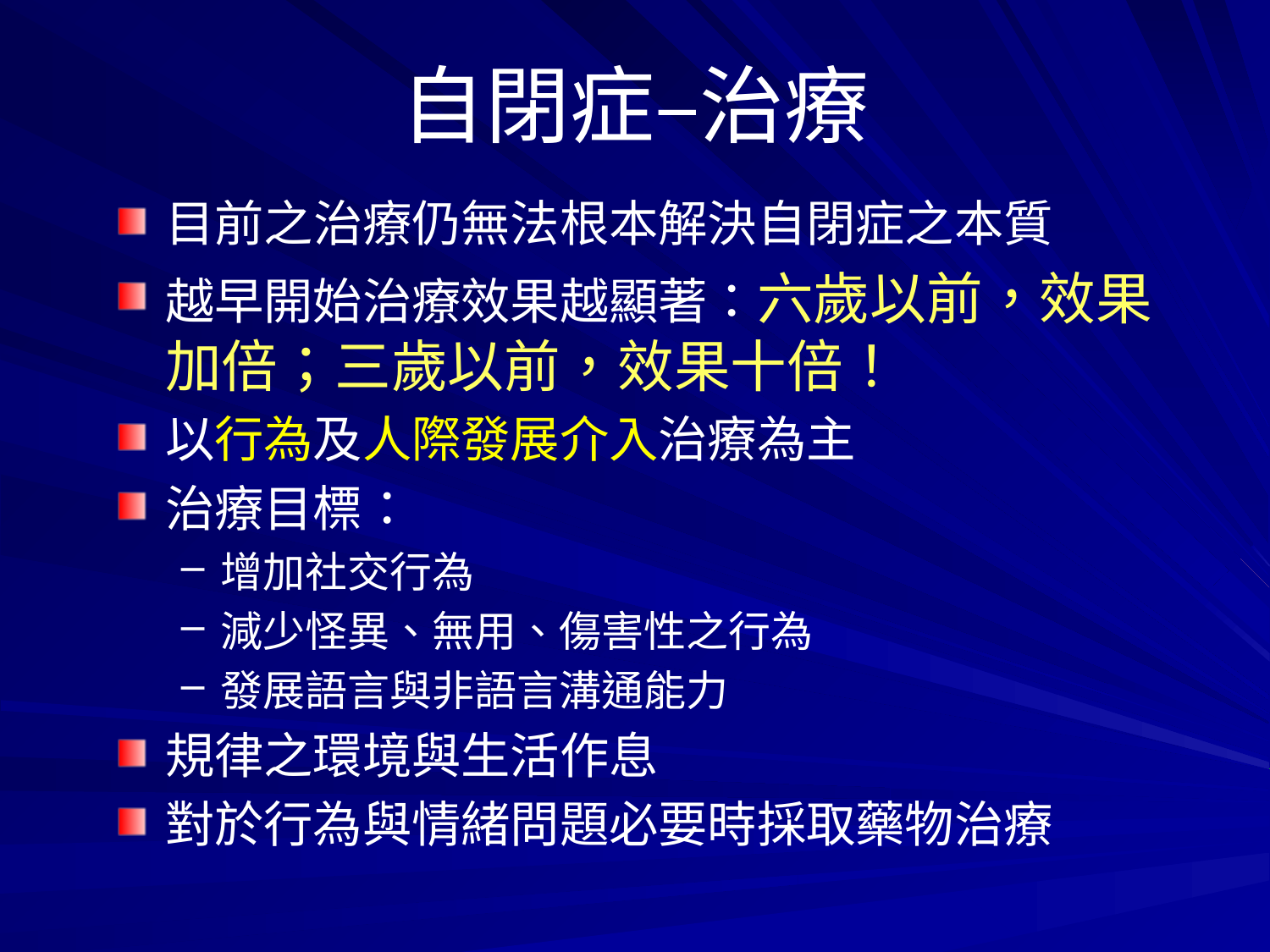

# 自閉症–治療
目前之治療仍無法根本解決自閉症之本質
越早開始治療效果越顯著：六歲以前，效果加倍；三歲以前，效果十倍！
以行為及人際發展介入治療為主
治療目標：
增加社交行為
減少怪異、無用、傷害性之行為
發展語言與非語言溝通能力
規律之環境與生活作息
對於行為與情緒問題必要時採取藥物治療